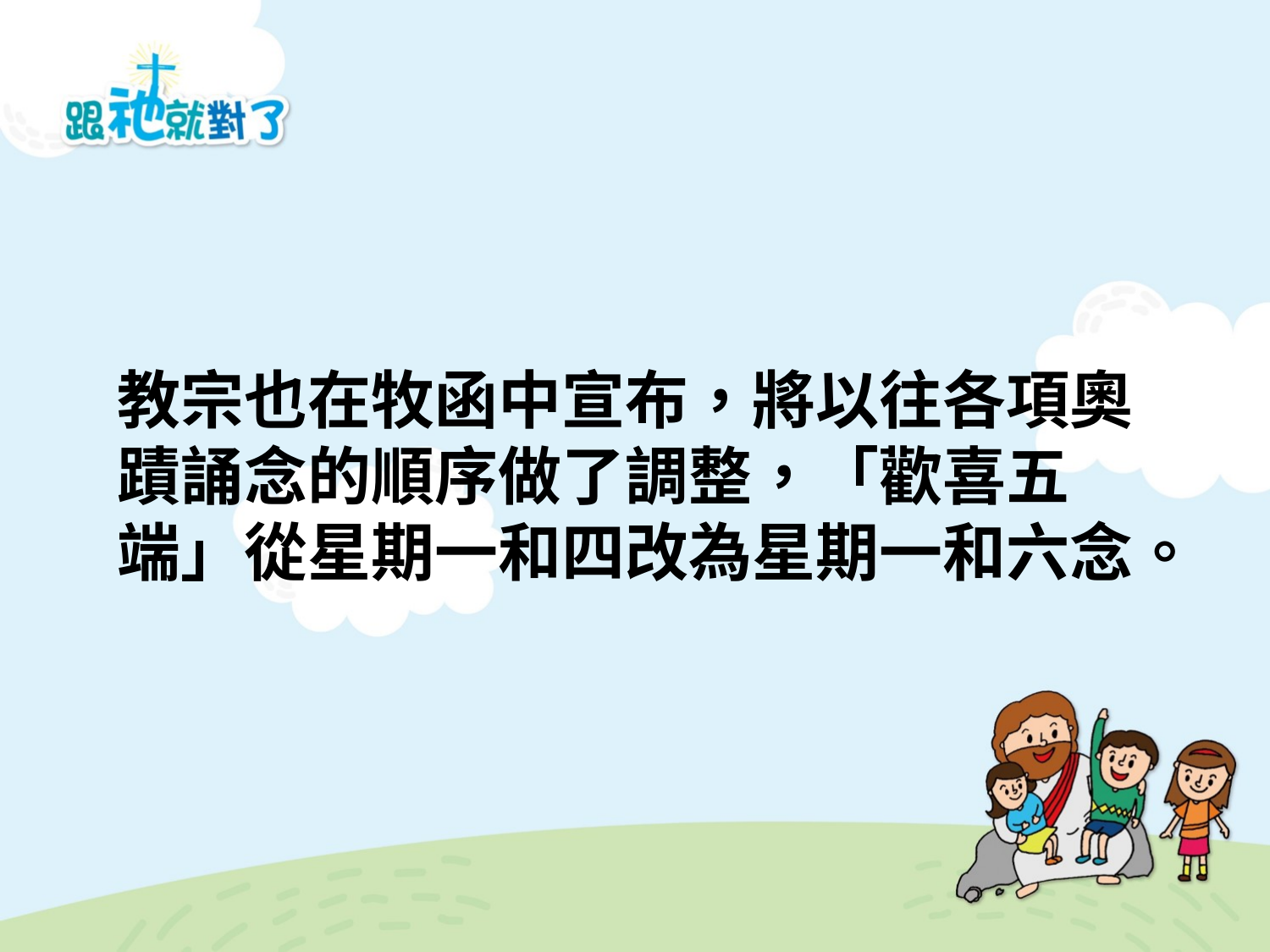

教宗也在牧函中宣布，將以往各項奧蹟誦念的順序做了調整，「歡喜五端」從星期一和四改為星期一和六念。